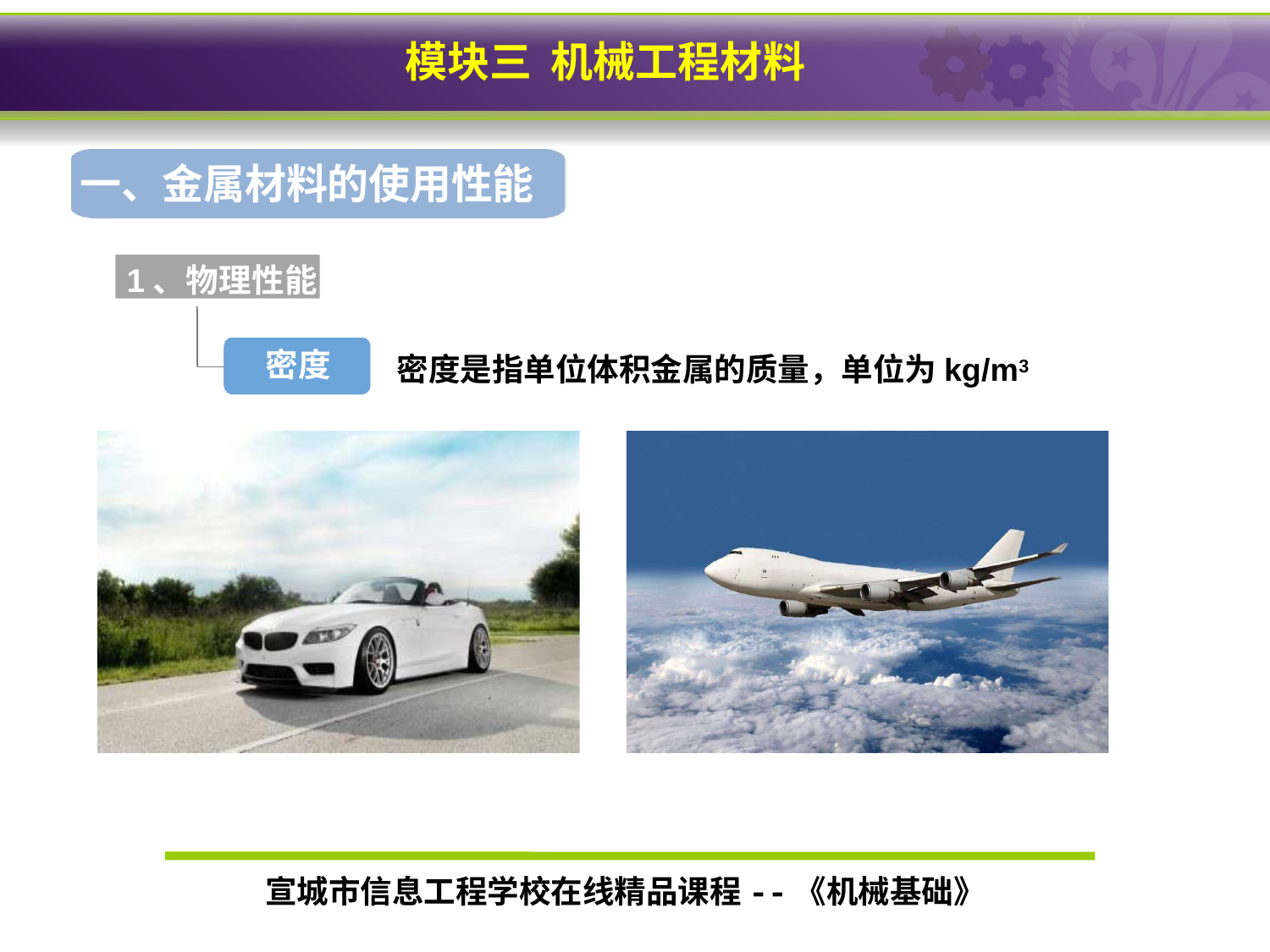

一、金属材料的使用性能
1、物理性能

密度
密度是指单位体积金属的质量，单位为kg/m3